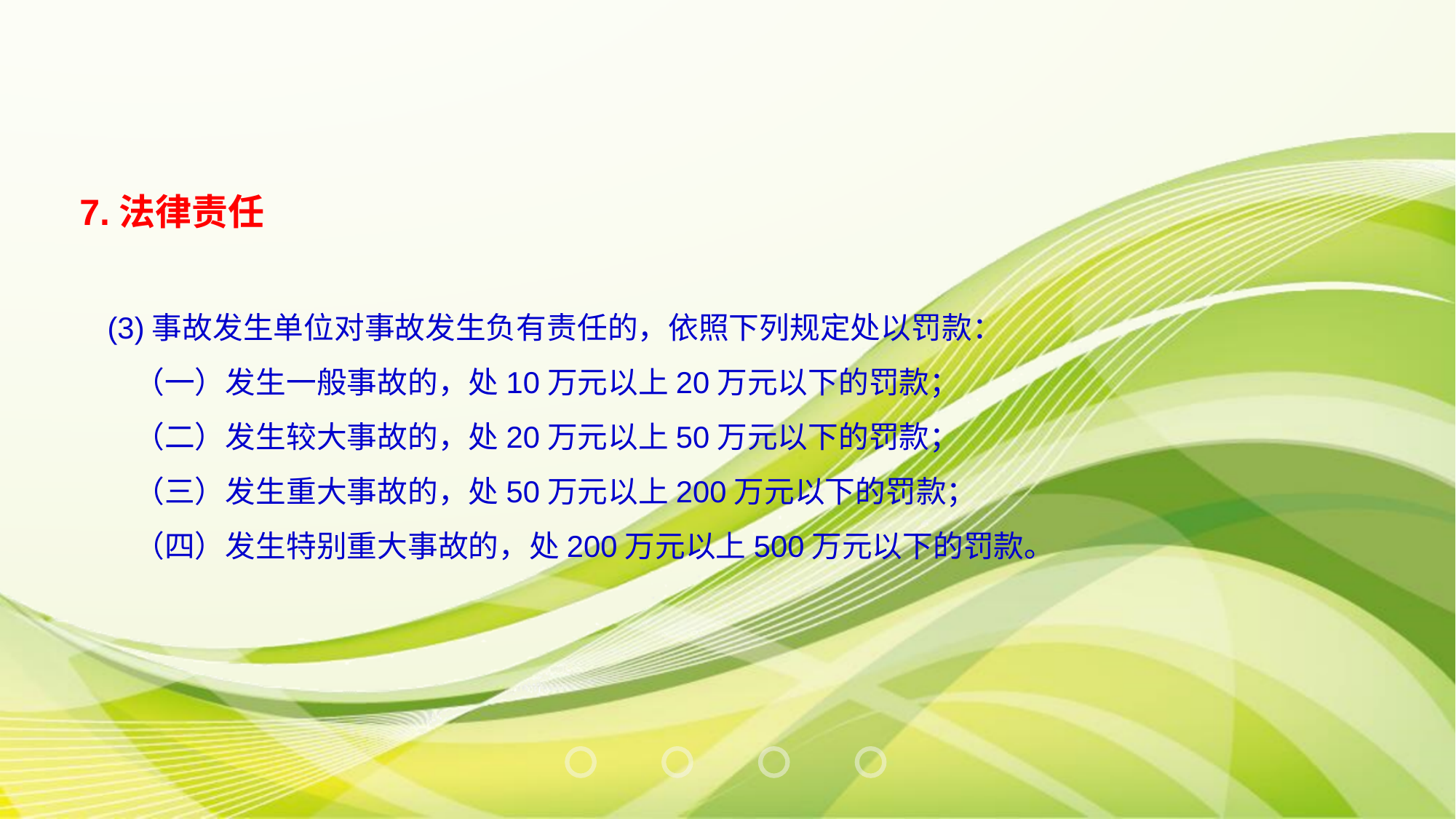

7.法律责任
(3)事故发生单位对事故发生负有责任的，依照下列规定处以罚款：
    （一）发生一般事故的，处10万元以上20万元以下的罚款；
    （二）发生较大事故的，处20万元以上50万元以下的罚款；
    （三）发生重大事故的，处50万元以上200万元以下的罚款；
    （四）发生特别重大事故的，处200万元以上500万元以下的罚款。